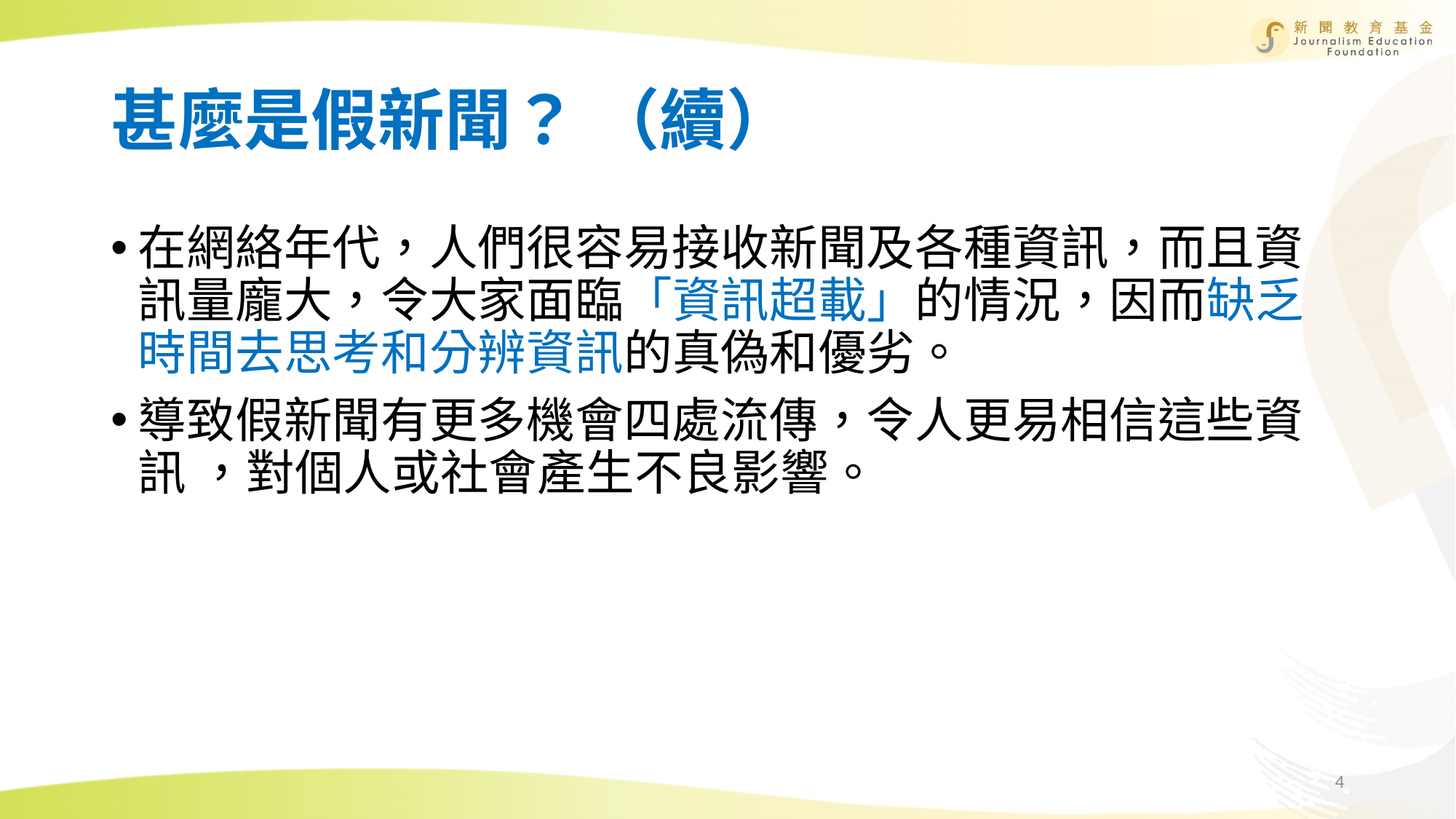

# 甚麼是假新聞？ （續）
在網絡年代，人們很容易接收新聞及各種資訊，而且資訊量龐大，令大家面臨「資訊超載」的情況，因而缺乏時間去思考和分辨資訊的真偽和優劣。
導致假新聞有更多機會四處流傳，令人更易相信這些資訊 ，對個人或社會產生不良影響。
4